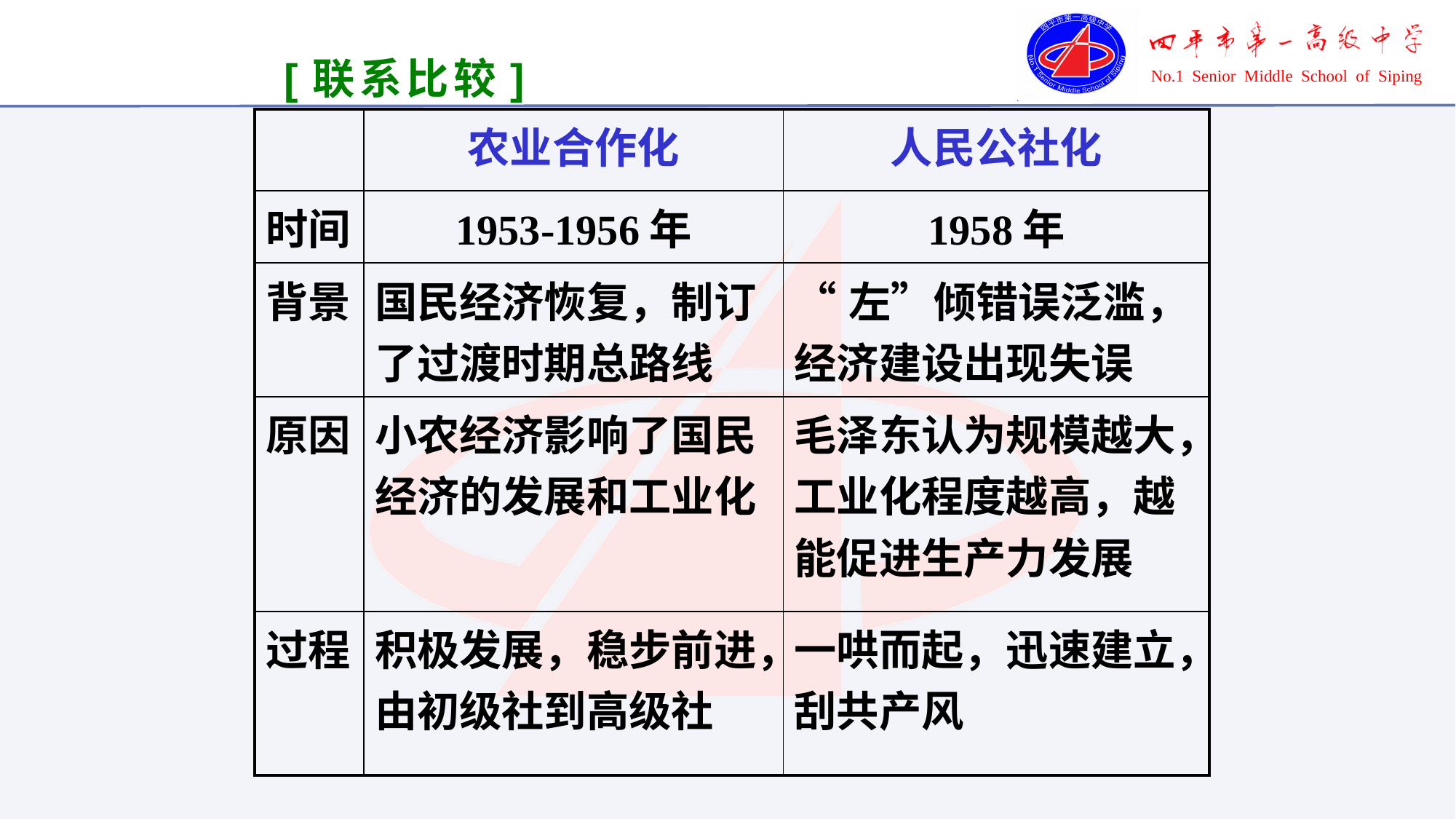

# [联系比较]
|  | 农业合作化 | 人民公社化 |
| --- | --- | --- |
| 时间 | 1953-1956年 | 1958年 |
| 背景 | 国民经济恢复，制订了过渡时期总路线 | “左”倾错误泛滥，经济建设出现失误 |
| 原因 | 小农经济影响了国民经济的发展和工业化 | 毛泽东认为规模越大，工业化程度越高，越能促进生产力发展 |
| 过程 | 积极发展，稳步前进，由初级社到高级社 | 一哄而起，迅速建立，刮共产风 |